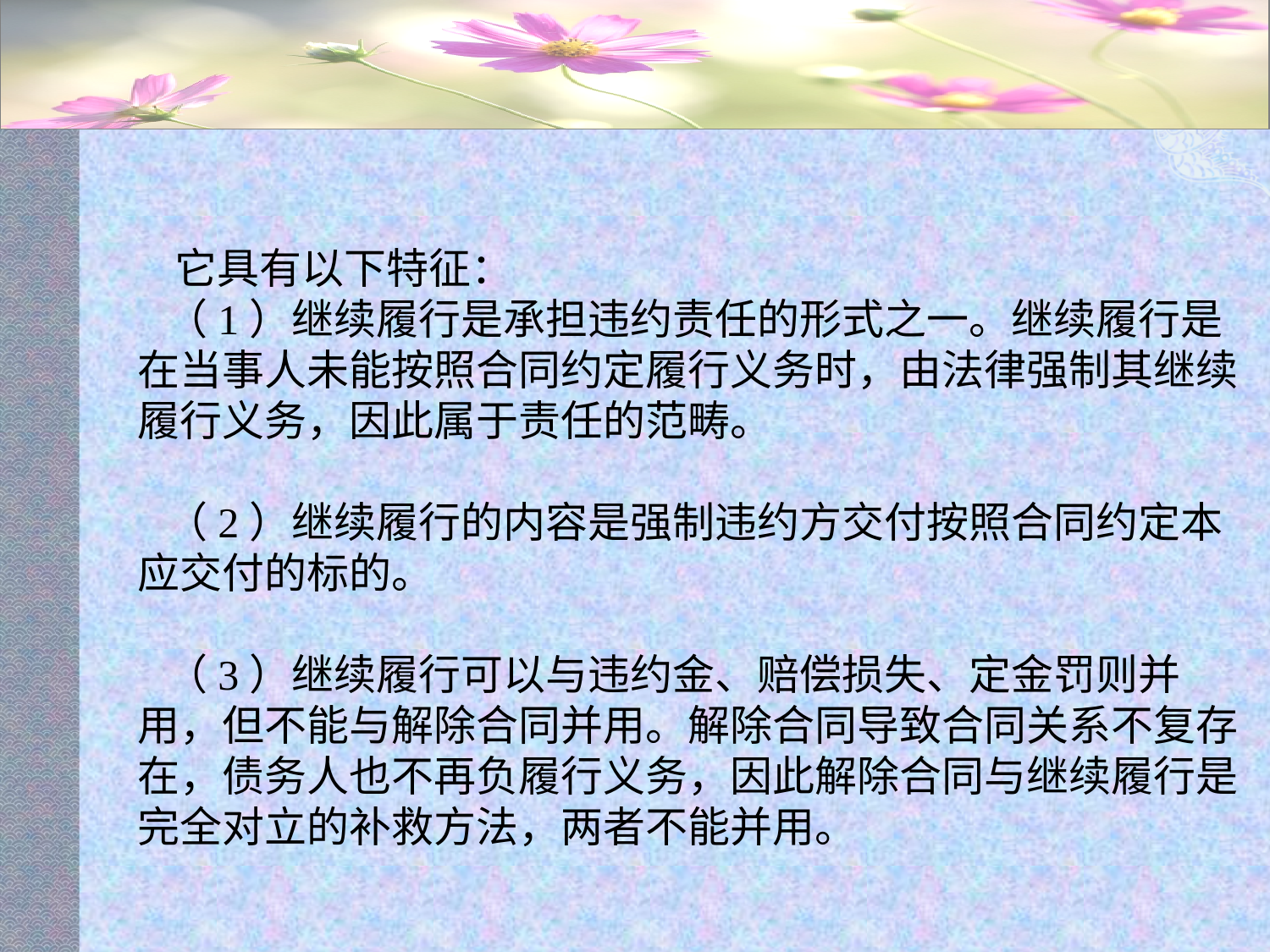

#
它具有以下特征：
（1）继续履行是承担违约责任的形式之一。继续履行是在当事人未能按照合同约定履行义务时，由法律强制其继续履行义务，因此属于责任的范畴。

（2）继续履行的内容是强制违约方交付按照合同约定本应交付的标的。

（3）继续履行可以与违约金、赔偿损失、定金罚则并用，但不能与解除合同并用。解除合同导致合同关系不复存在，债务人也不再负履行义务，因此解除合同与继续履行是完全对立的补救方法，两者不能并用。